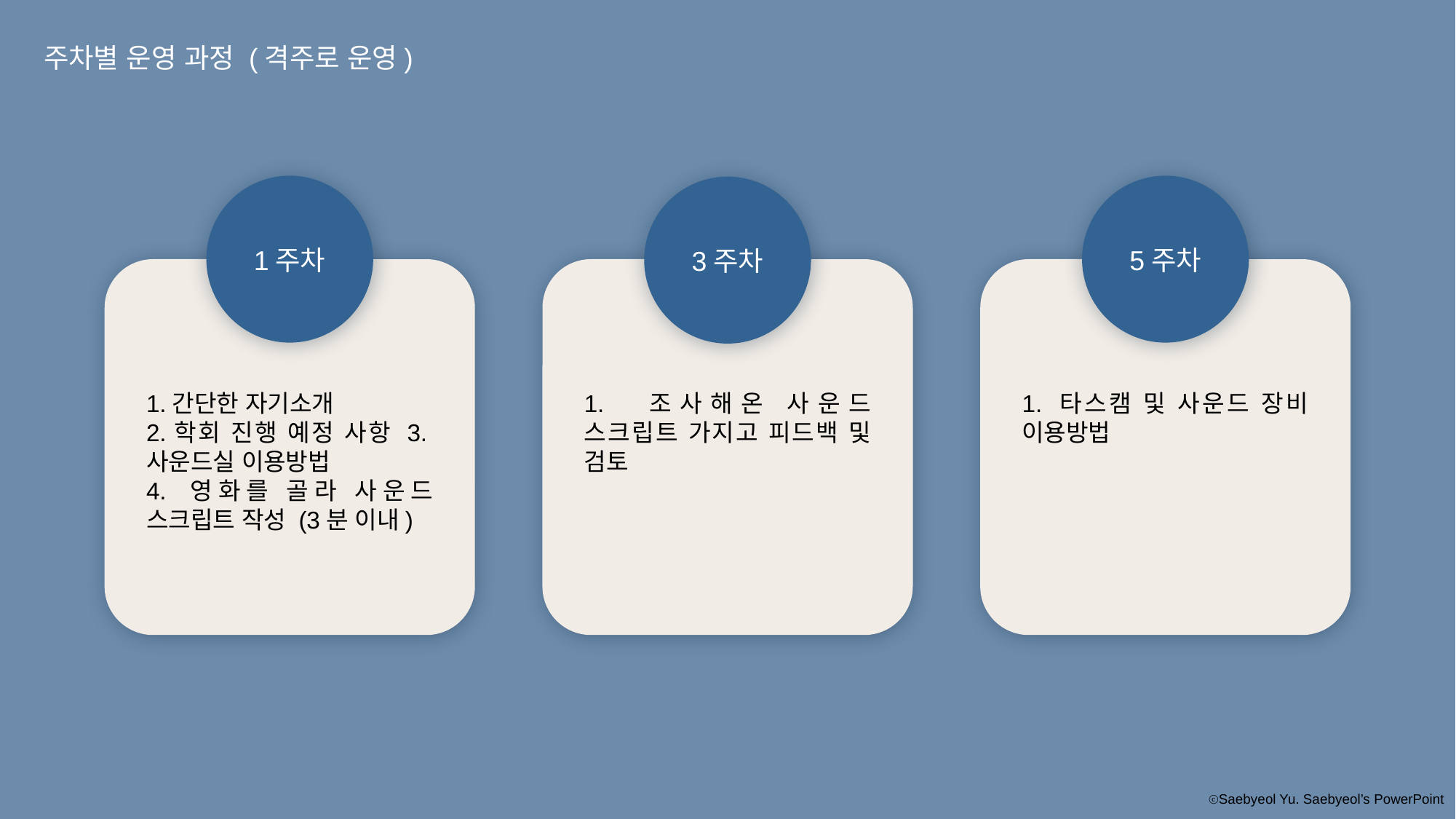

주차별 운영 과정 (격주로 운영)
1주차

5주차

3주차

1.간단한 자기소개
2.학회 진행 예정 사항 3.사운드실 이용방법
4. 영화를 골라 사운드 스크립트 작성 (3분 이내)
1.  조사해온 사운드 스크립트 가지고 피드백 및 검토
1. 타스캠 및 사운드 장비 이용방법